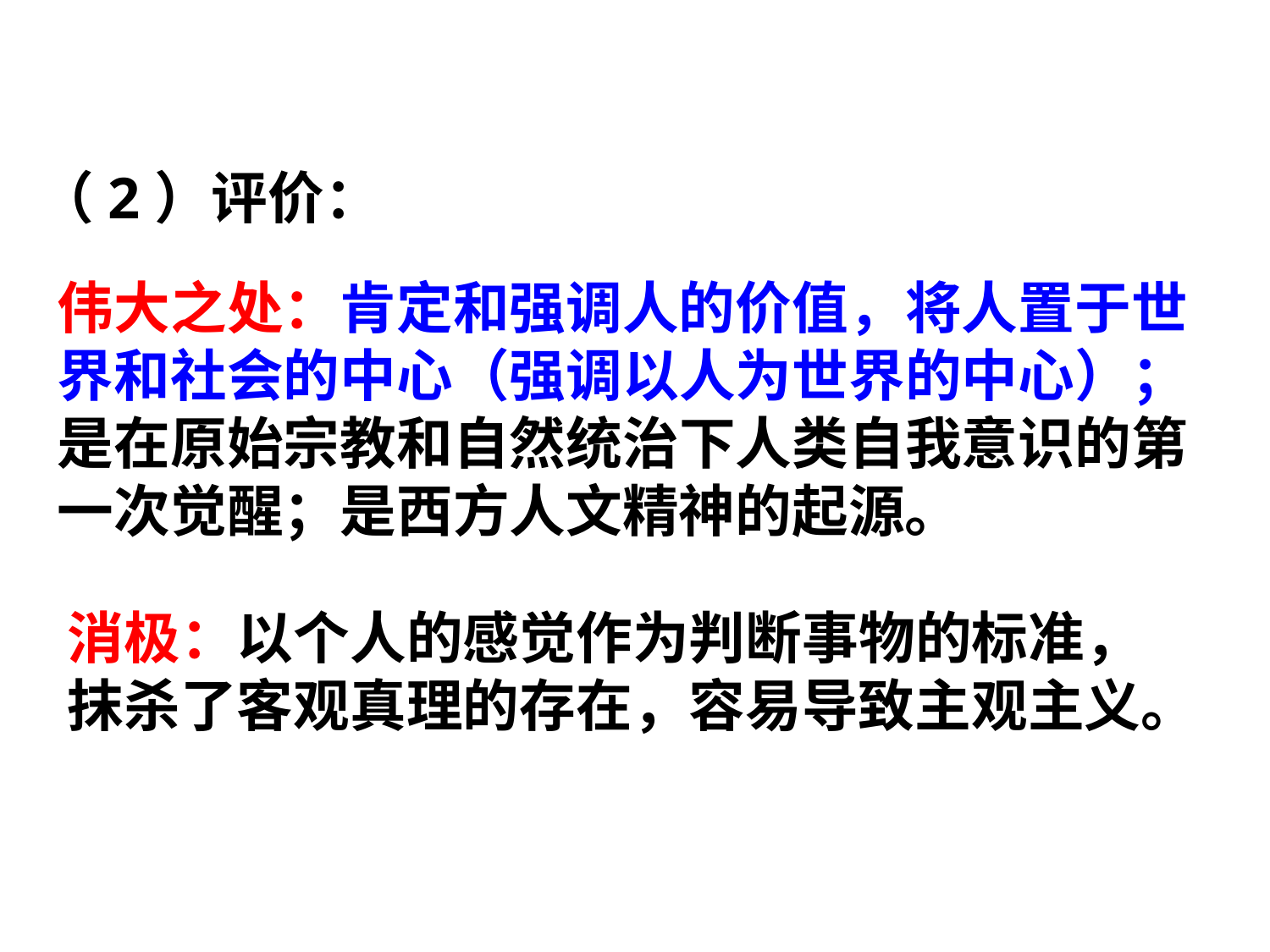

（2）评价：
伟大之处：肯定和强调人的价值，将人置于世界和社会的中心（强调以人为世界的中心）；是在原始宗教和自然统治下人类自我意识的第一次觉醒；是西方人文精神的起源。
消极：以个人的感觉作为判断事物的标准，抹杀了客观真理的存在，容易导致主观主义。